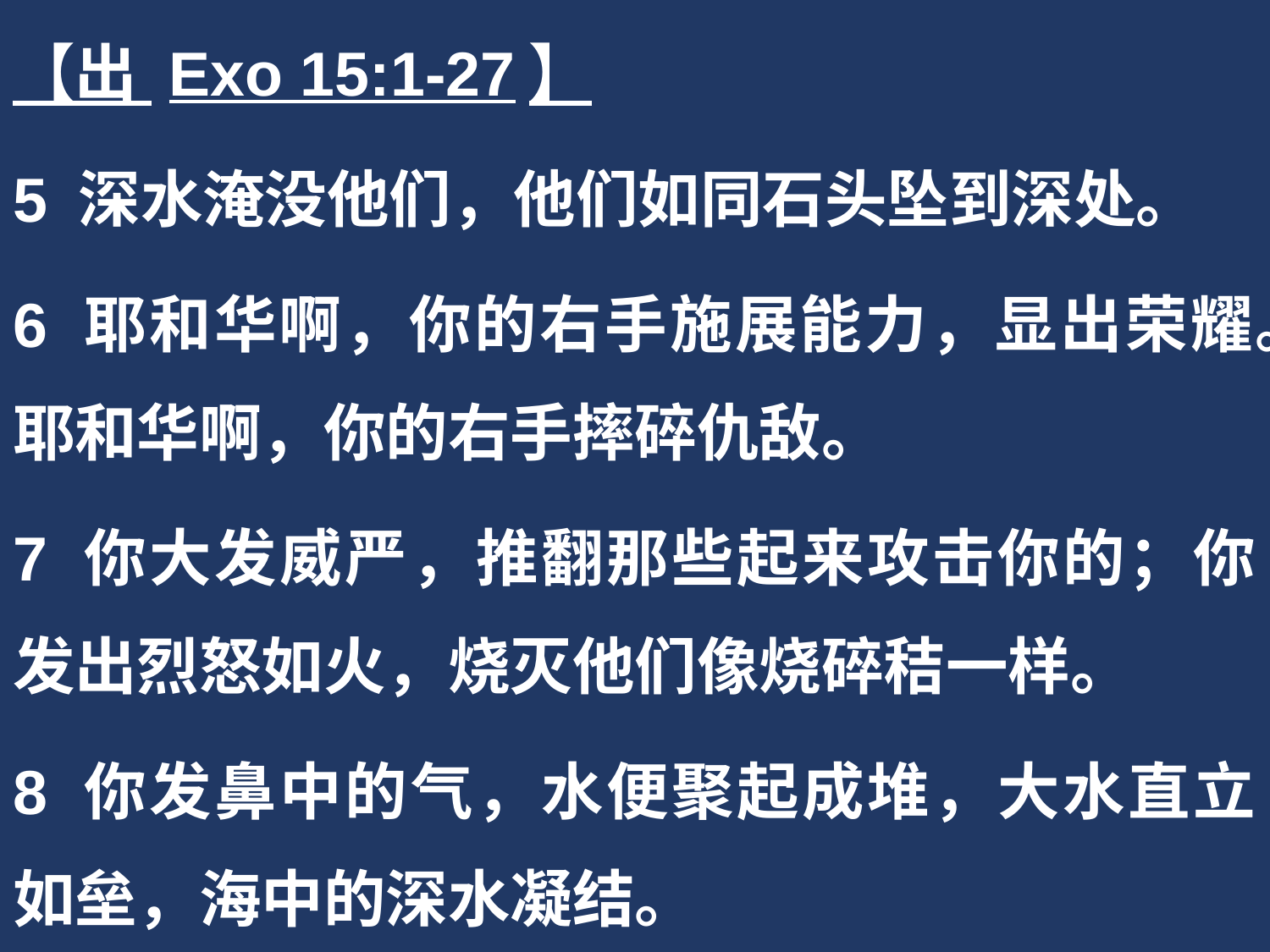

【出 Exo 15:1-27】
5 深水淹没他们，他们如同石头坠到深处。
6 耶和华啊，你的右手施展能力，显出荣耀。耶和华啊，你的右手摔碎仇敌。
7 你大发威严，推翻那些起来攻击你的；你发出烈怒如火，烧灭他们像烧碎秸一样。
8 你发鼻中的气，水便聚起成堆，大水直立如垒，海中的深水凝结。